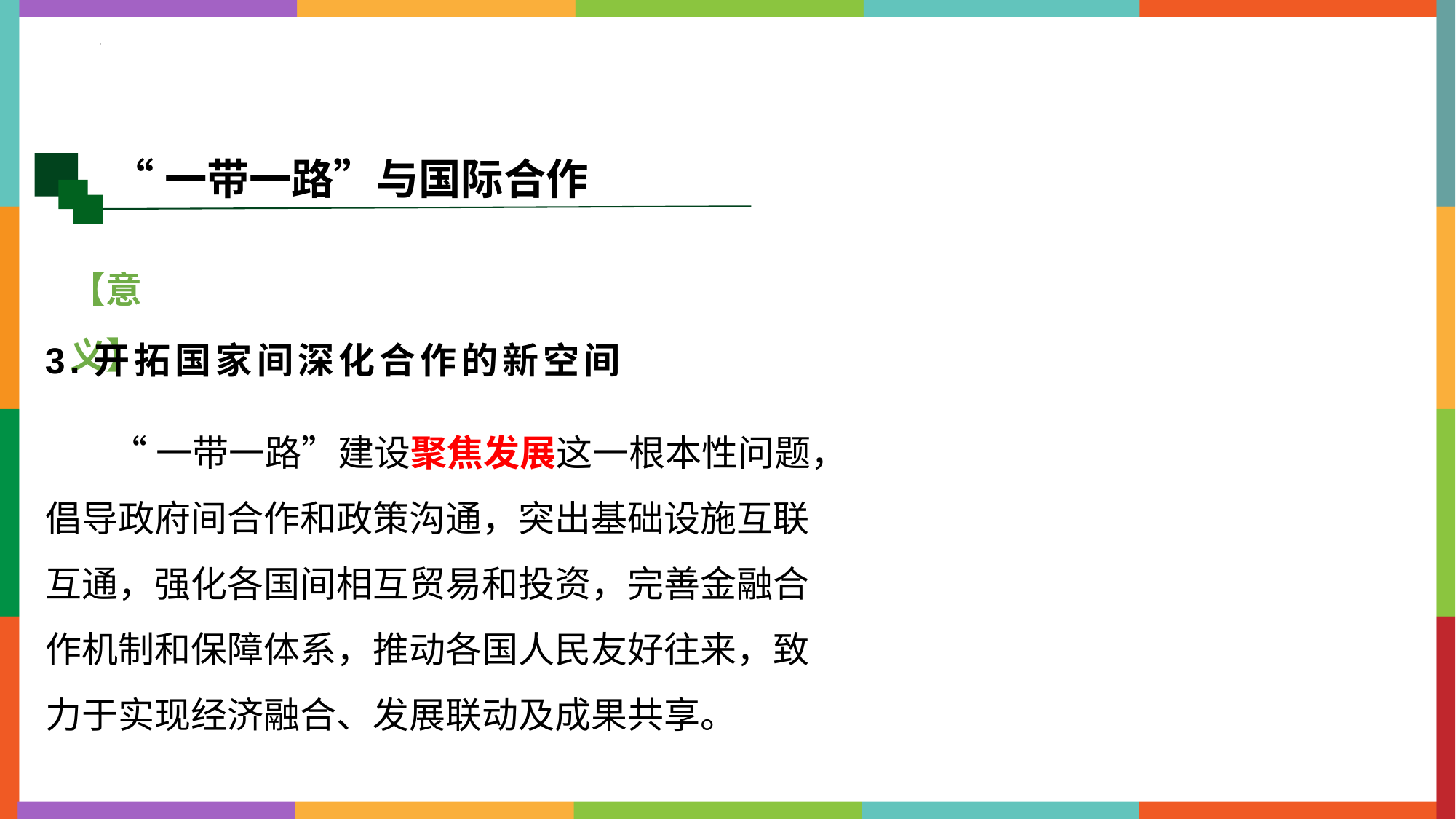

“一带一路”与国际合作

【意      义】
3.开拓国家间深化合作的新空间
        “一带一路”建设聚焦发展这一根本性问题，倡导政府间合作和政策沟通，突出基础设施互联互通，强化各国间相互贸易和投资，完善金融合作机制和保障体系，推动各国人民友好往来，致力于实现经济融合、发展联动及成果共享。